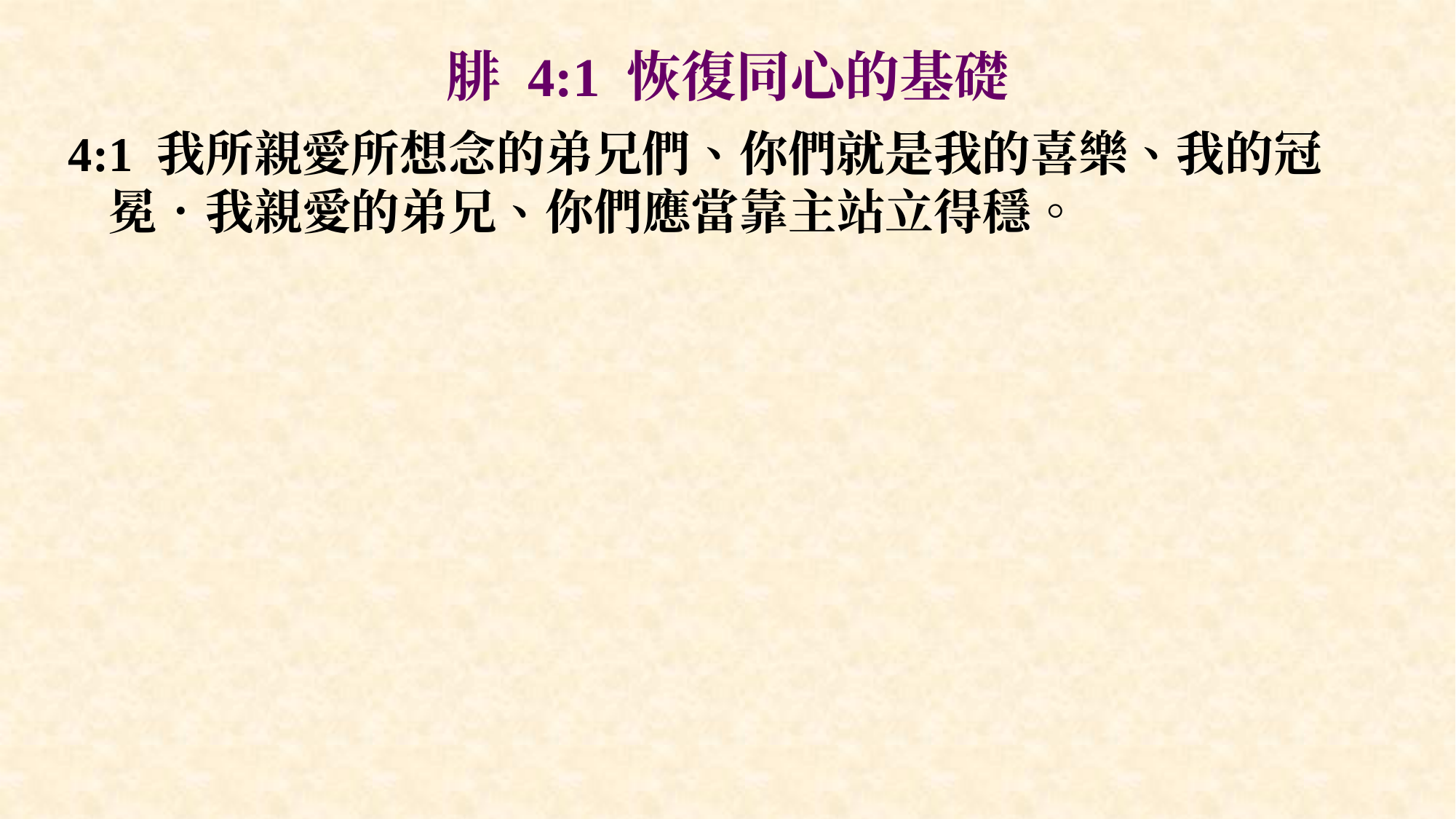

# 腓 4:1 恢復同心的基礎
4:1 我所親愛所想念的弟兄們、你們就是我的喜樂、我的冠冕．我親愛的弟兄、你們應當靠主站立得穩。